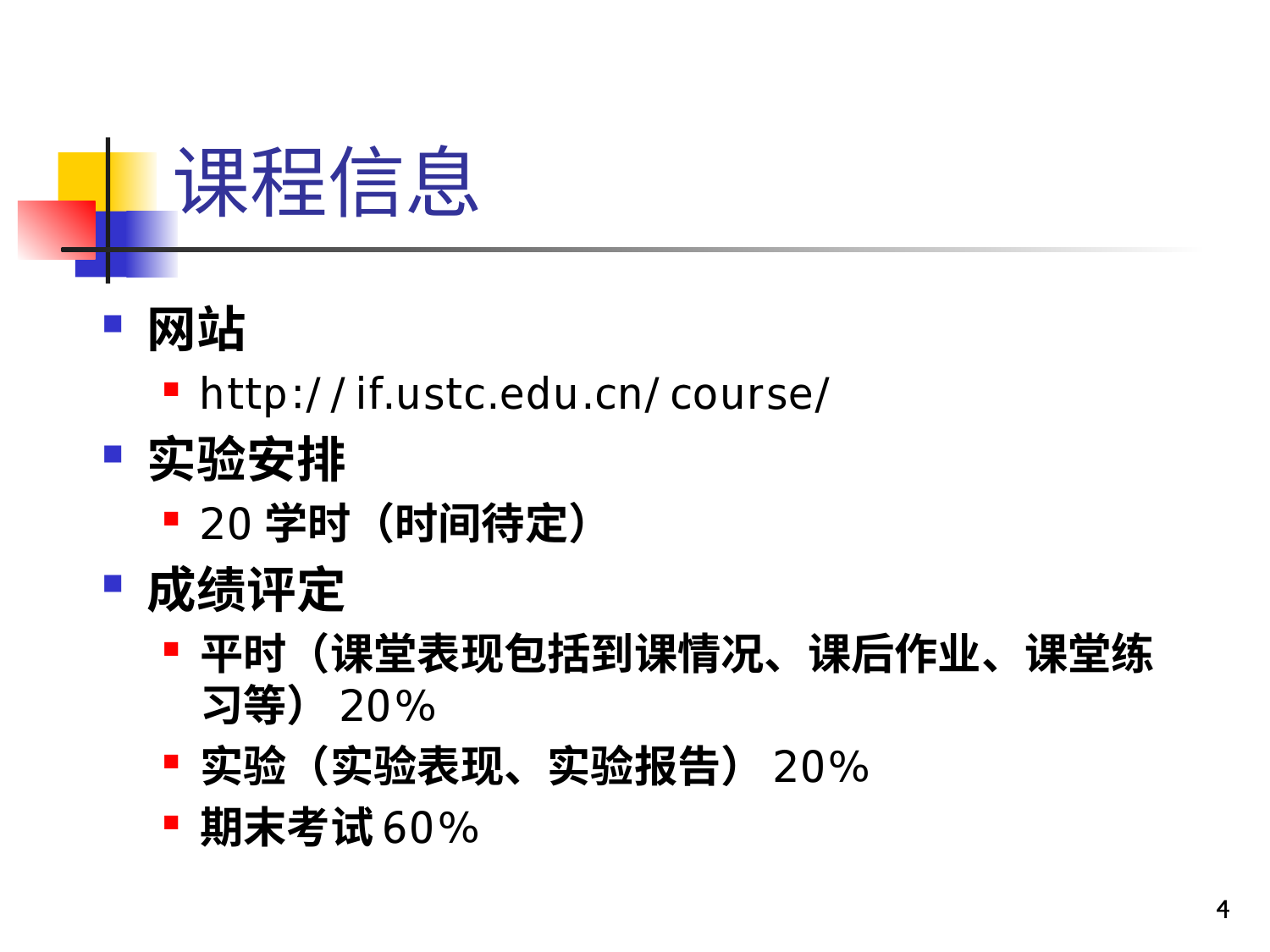

# 课程信息
网站
http://if.ustc.edu.cn/course/
实验安排
20学时（时间待定）
成绩评定
平时（课堂表现包括到课情况、课后作业、课堂练习等）20%
实验（实验表现、实验报告）20%
期末考试60%
4